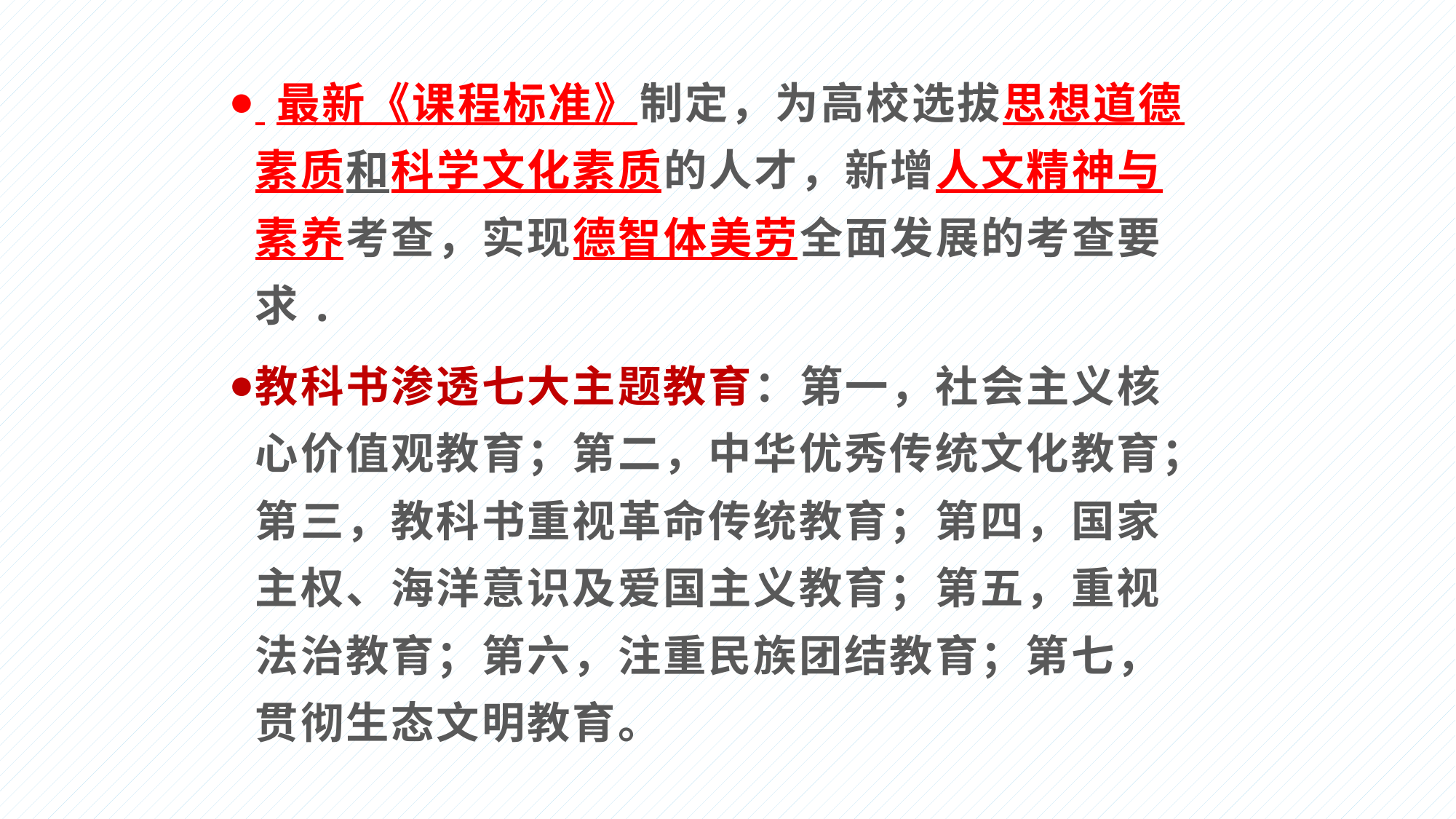

最新《课程标准》制定，为高校选拔思想道德素质和科学文化素质的人才，新增人文精神与素养考查，实现德智体美劳全面发展的考查要求.
教科书渗透七大主题教育：第一，社会主义核心价值观教育；第二，中华优秀传统文化教育；第三，教科书重视革命传统教育；第四，国家主权、海洋意识及爱国主义教育；第五，重视法治教育；第六，注重民族团结教育；第七，贯彻生态文明教育。